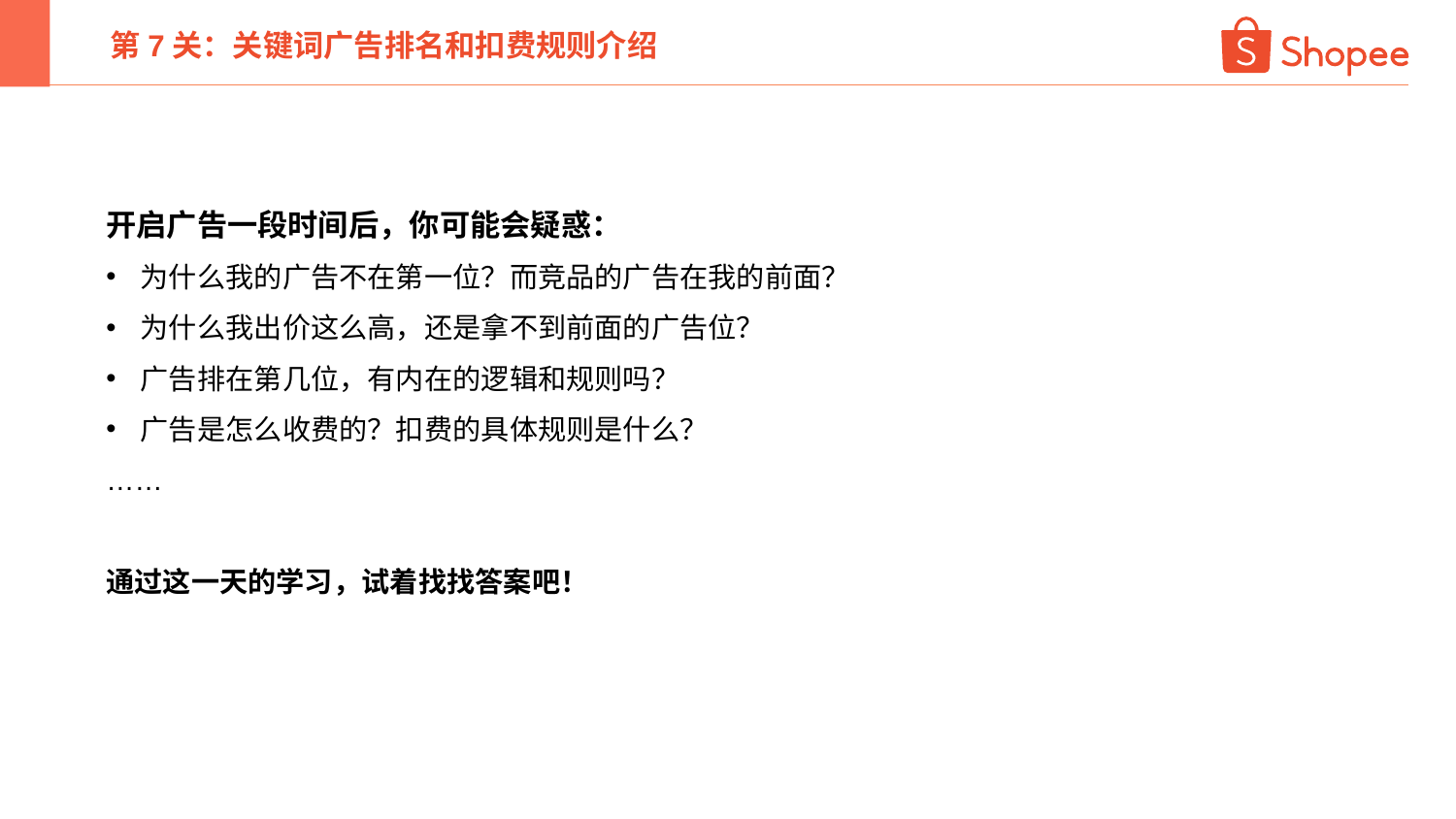

第7关：关键词广告排名和扣费规则介绍
开启广告一段时间后，你可能会疑惑：
为什么我的广告不在第一位？而竞品的广告在我的前面？
为什么我出价这么高，还是拿不到前面的广告位？
广告排在第几位，有内在的逻辑和规则吗？
广告是怎么收费的？扣费的具体规则是什么？
……

通过这一天的学习，试着找找答案吧！
45